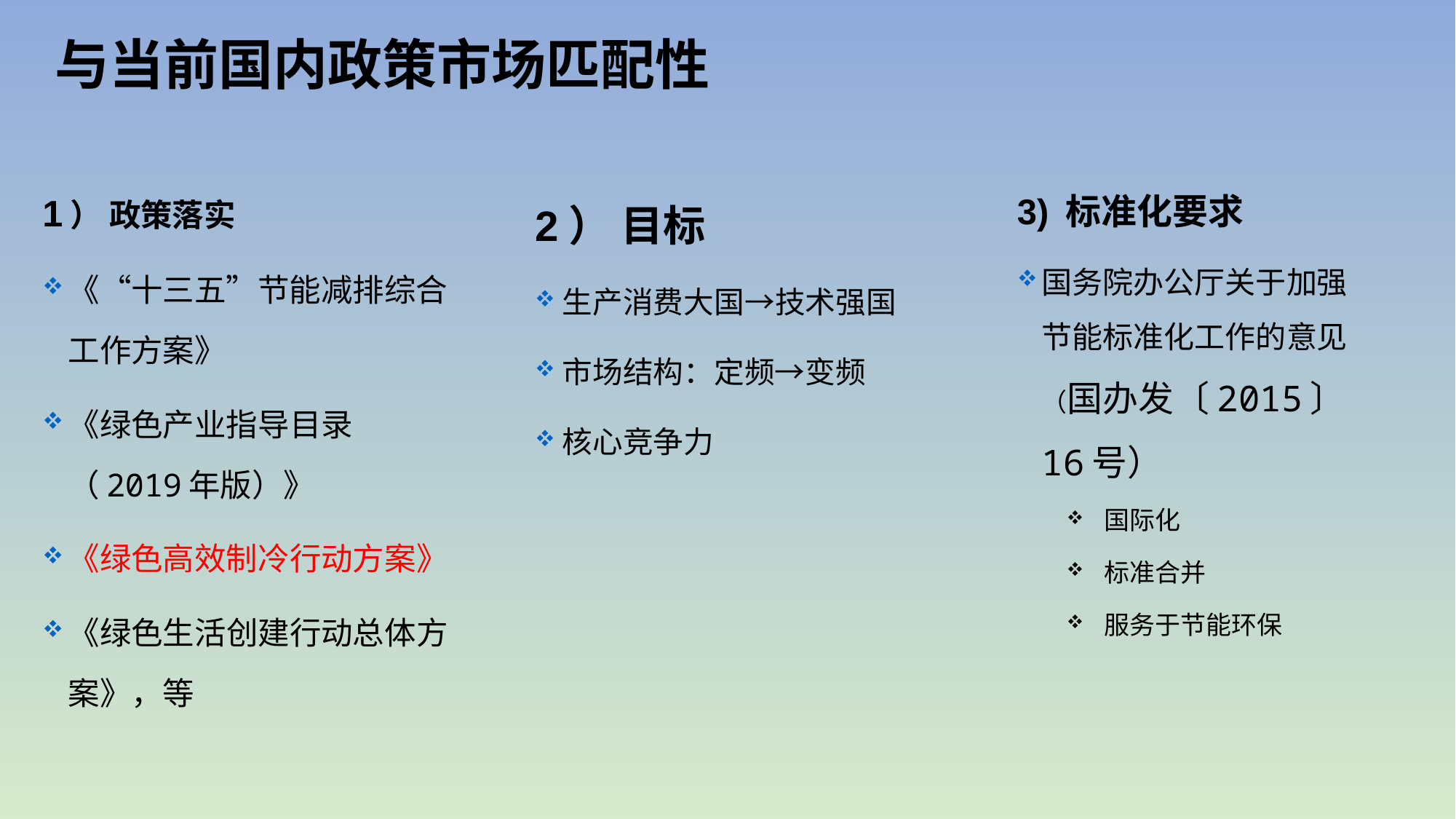

与当前国内政策市场匹配性

1） 政策落实
《“十三五”节能减排综合工作方案》
《绿色产业指导目录（2019年版）》
《绿色高效制冷行动方案》
《绿色生活创建行动总体方案》，等

3) 标准化要求
国务院办公厅关于加强节能标准化工作的意见（国办发〔2015〕16号）
国际化
标准合并
服务于节能环保

2） 目标
生产消费大国→技术强国
市场结构：定频→变频
核心竞争力